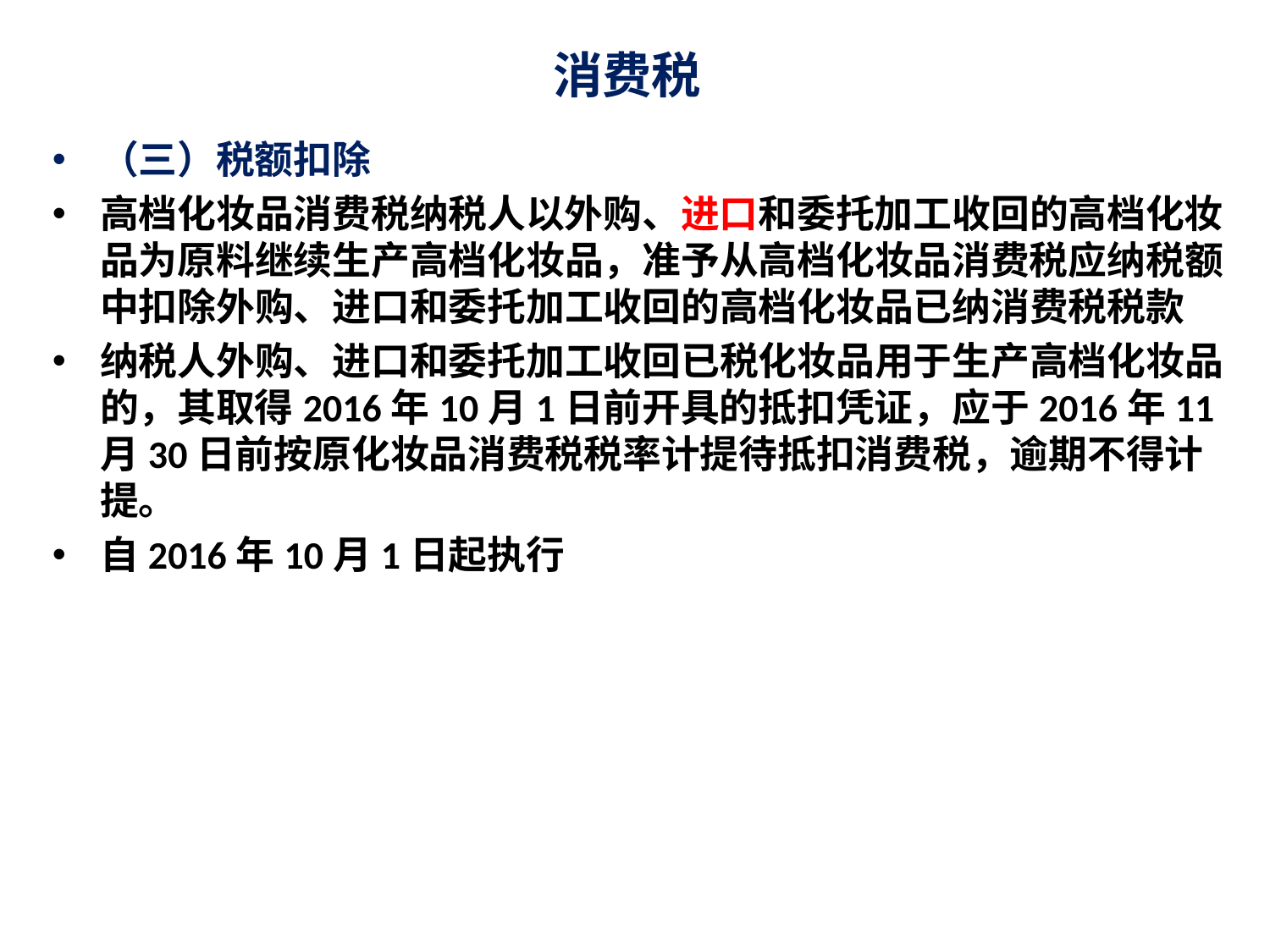

# 消费税
（三）税额扣除
高档化妆品消费税纳税人以外购、进口和委托加工收回的高档化妆品为原料继续生产高档化妆品，准予从高档化妆品消费税应纳税额中扣除外购、进口和委托加工收回的高档化妆品已纳消费税税款
纳税人外购、进口和委托加工收回已税化妆品用于生产高档化妆品的，其取得2016年10月1日前开具的抵扣凭证，应于2016年11月30日前按原化妆品消费税税率计提待抵扣消费税，逾期不得计提。
自2016年10月1日起执行